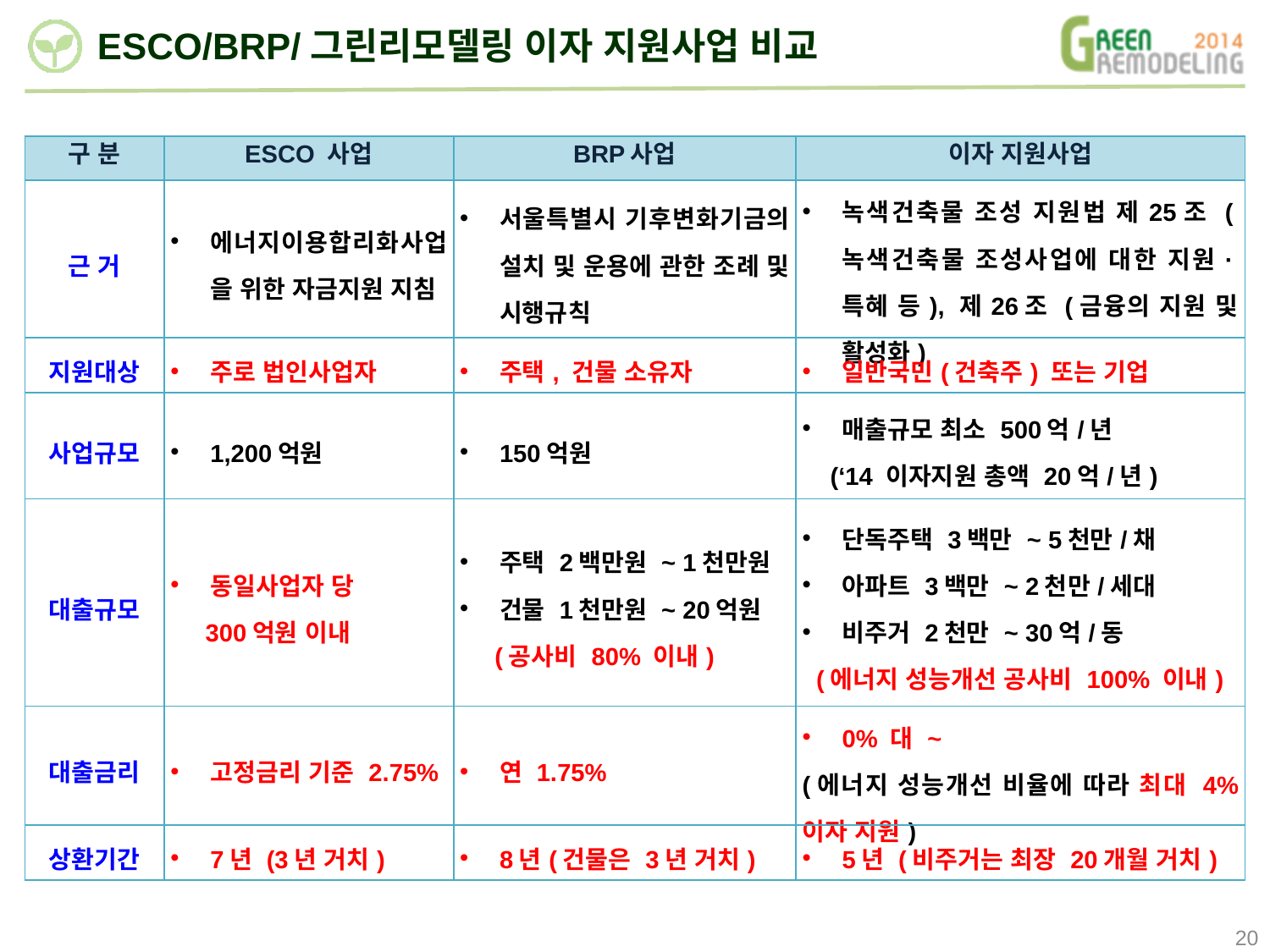

ESCO/BRP/그린리모델링 이자 지원사업 비교
| 구 분 | ESCO 사업 | BRP사업 | 이자 지원사업 |
| --- | --- | --- | --- |
| 근 거 | 에너지이용합리화사업을 위한 자금지원 지침 | 서울특별시 기후변화기금의 설치 및 운용에 관한 조례 및 시행규칙 | 녹색건축물 조성 지원법 제25조 (녹색건축물 조성사업에 대한 지원·특혜 등), 제26조 (금융의 지원 및 활성화) |
| 지원대상 | 주로 법인사업자 | 주택, 건물 소유자 | 일반국민(건축주) 또는 기업 |
| 사업규모 | 1,200억원 | 150억원 | 매출규모 최소 500억/년 (‘14 이자지원 총액 20억/년) |
| 대출규모 | 동일사업자 당 300억원 이내 | 주택 2백만원 ~ 1천만원 건물 1천만원 ~ 20억원 (공사비 80% 이내) | 단독주택 3백만 ~ 5천만/채 아파트 3백만 ~ 2천만/세대 비주거 2천만 ~ 30억/동 (에너지 성능개선 공사비 100% 이내) |
| 대출금리 | 고정금리 기준 2.75% | 연 1.75% | 0% 대 ~ (에너지 성능개선 비율에 따라 최대 4% 이자 지원) |
| 상환기간 | 7년 (3년 거치) | 8년(건물은 3년 거치) | 5년 (비주거는 최장 20개월 거치) |
20